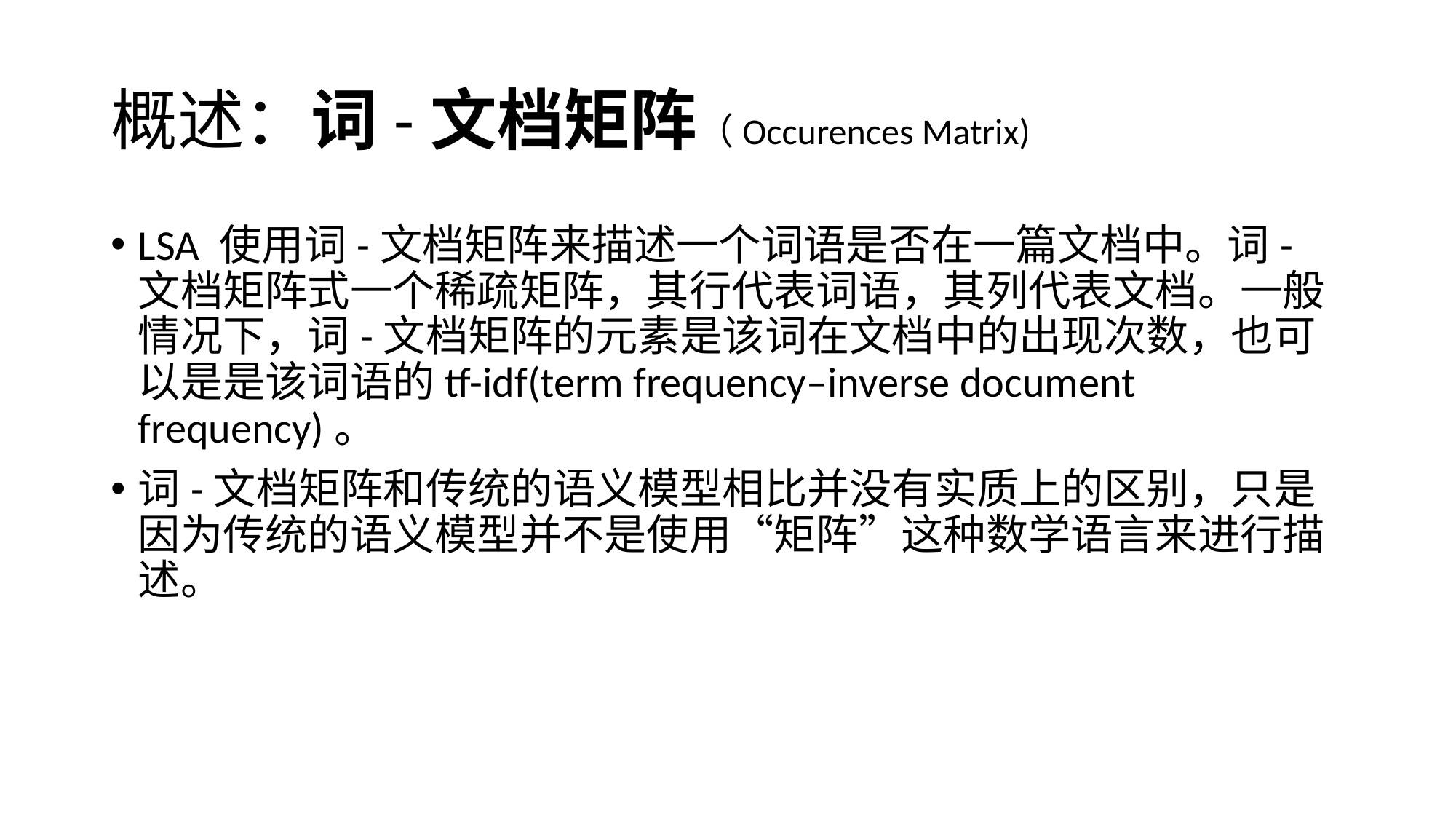

# 概述：词-文档矩阵（Occurences Matrix)
LSA 使用词-文档矩阵来描述一个词语是否在一篇文档中。词-文档矩阵式一个稀疏矩阵，其行代表词语，其列代表文档。一般情况下，词-文档矩阵的元素是该词在文档中的出现次数，也可以是是该词语的tf-idf(term frequency–inverse document frequency)。
词-文档矩阵和传统的语义模型相比并没有实质上的区别，只是因为传统的语义模型并不是使用“矩阵”这种数学语言来进行描述。